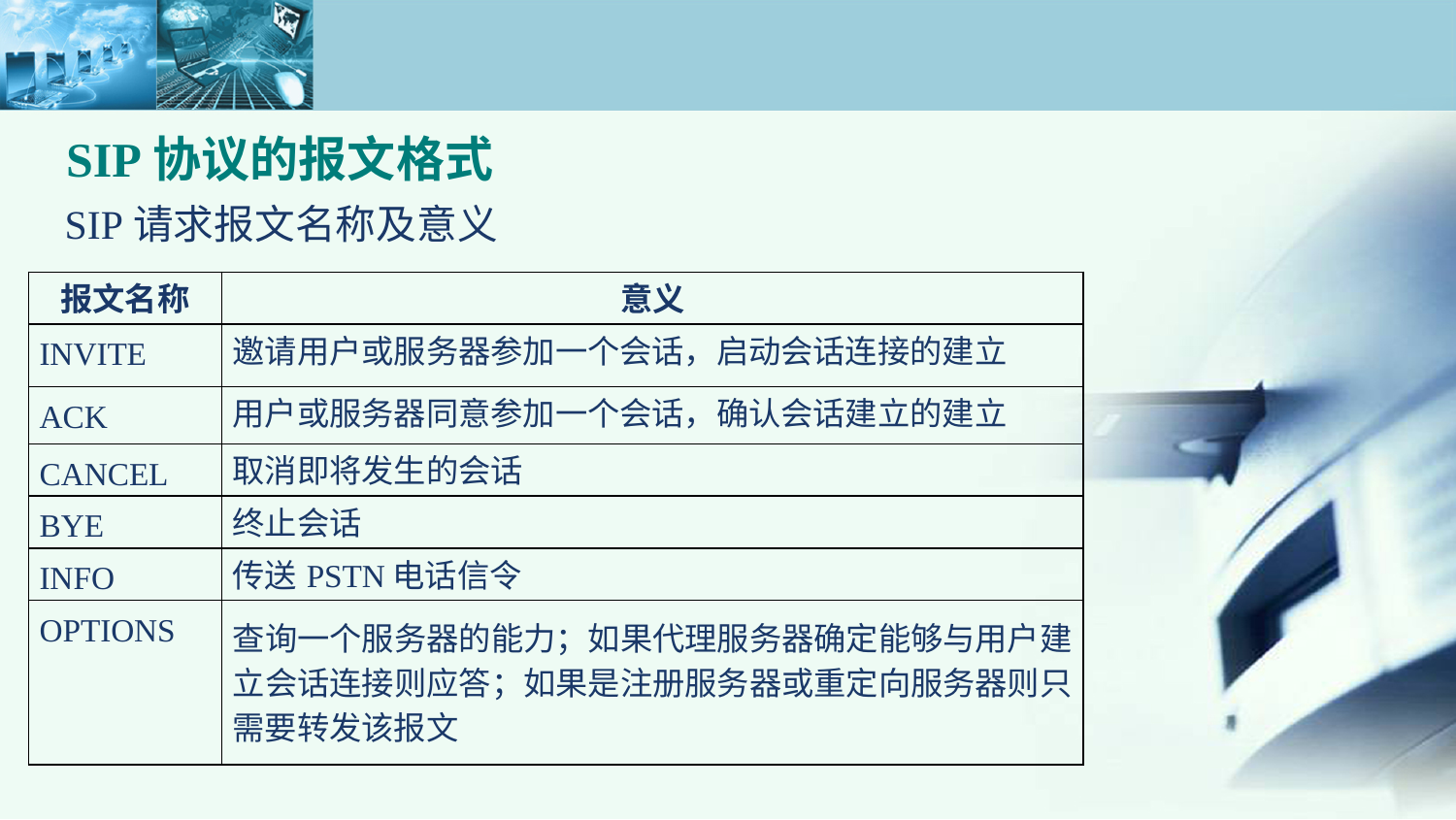

SIP协议的报文格式
 SIP请求报文名称及意义
| 报文名称 | 意义 |
| --- | --- |
| INVITE | 邀请用户或服务器参加一个会话，启动会话连接的建立 |
| ACK | 用户或服务器同意参加一个会话，确认会话建立的建立 |
| CANCEL | 取消即将发生的会话 |
| BYE | 终止会话 |
| INFO | 传送PSTN电话信令 |
| OPTIONS | 查询一个服务器的能力；如果代理服务器确定能够与用户建立会话连接则应答；如果是注册服务器或重定向服务器则只需要转发该报文 |